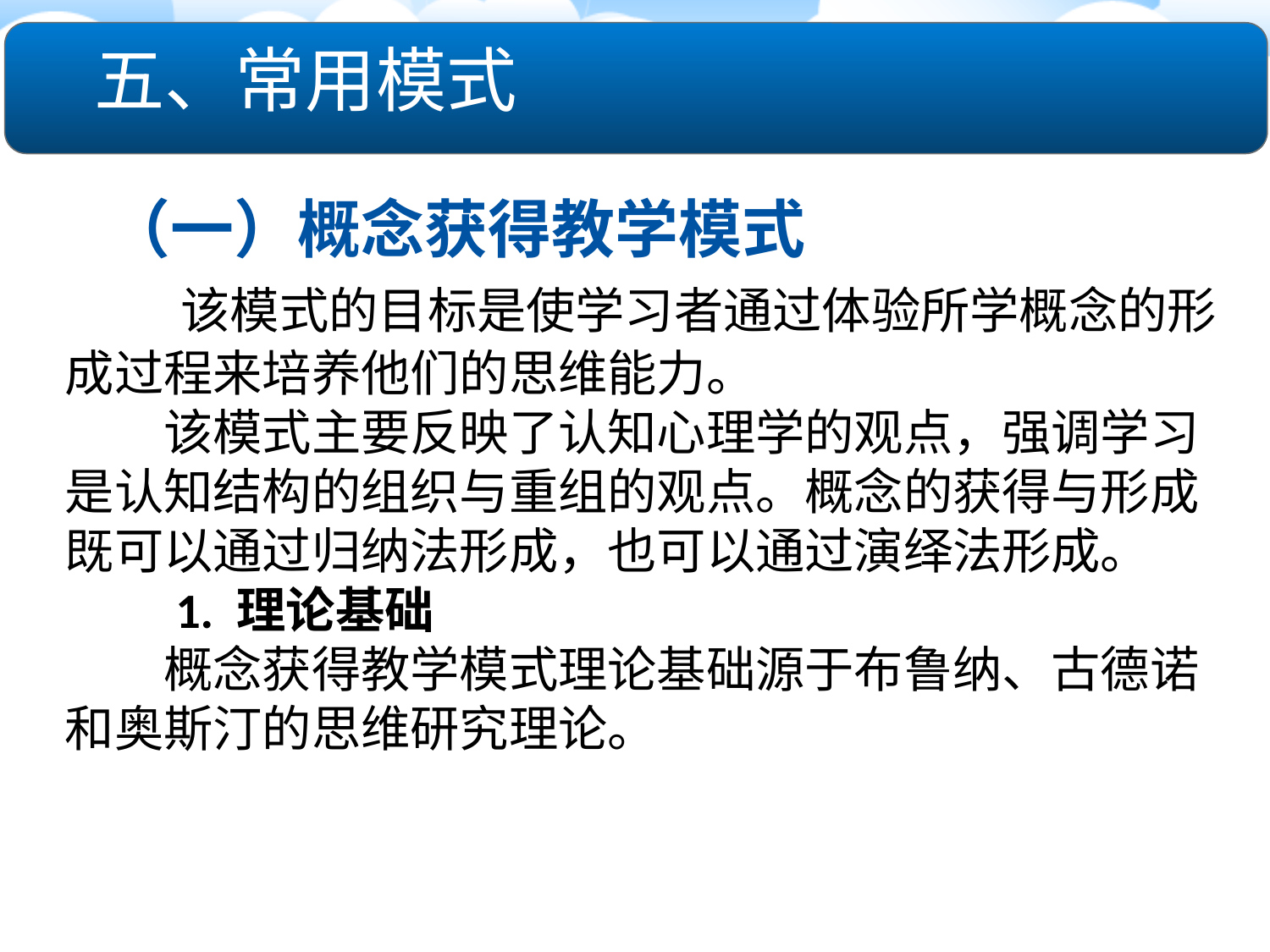

五、常用模式
　（一）概念获得教学模式
       该模式的目标是使学习者通过体验所学概念的形成过程来培养他们的思维能力。
　　该模式主要反映了认知心理学的观点，强调学习是认知结构的组织与重组的观点。概念的获得与形成既可以通过归纳法形成，也可以通过演绎法形成。
　　1. 理论基础
　　概念获得教学模式理论基础源于布鲁纳、古德诺和奥斯汀的思维研究理论。